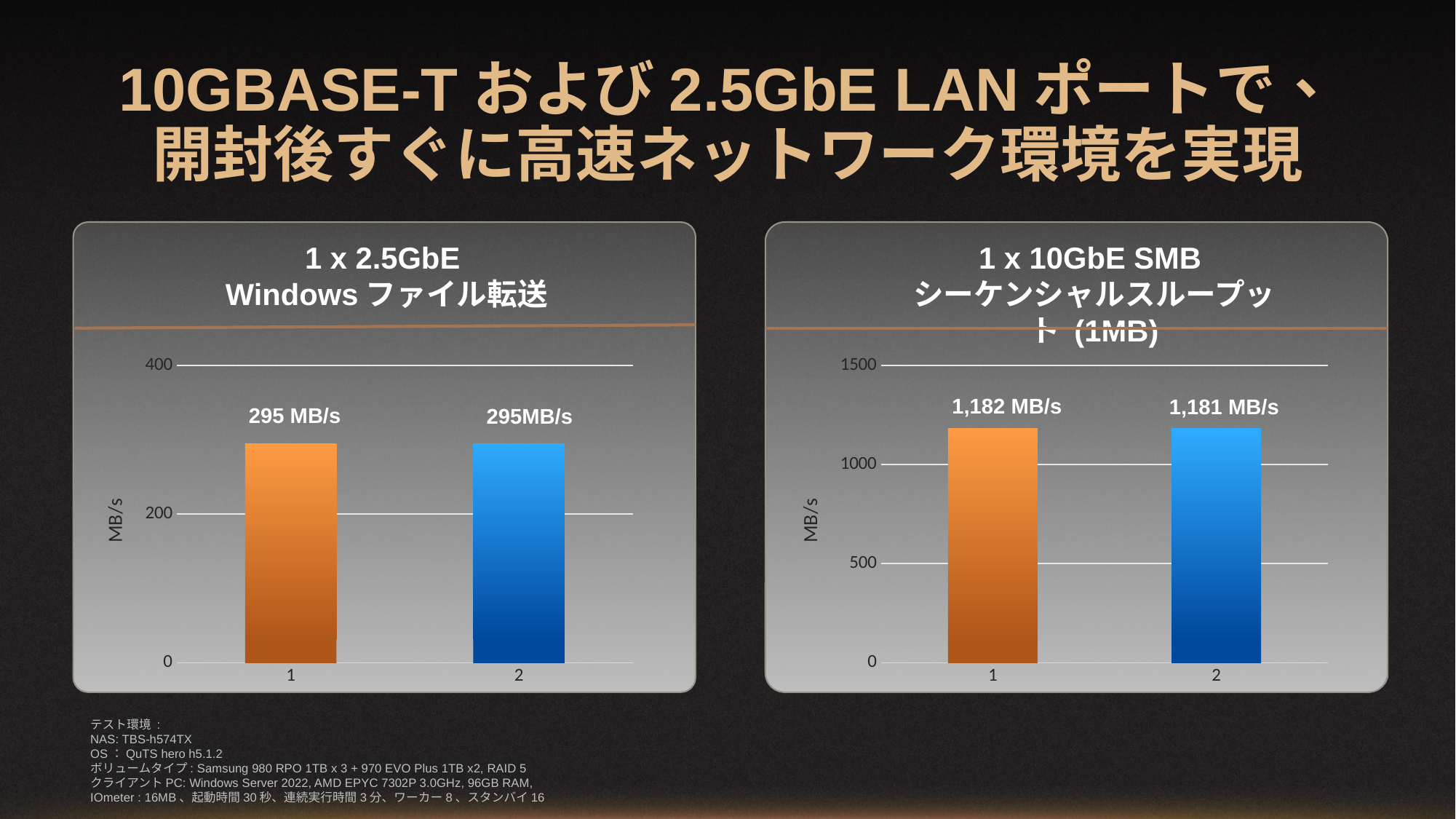

10GBASE-Tおよび2.5GbE LANポートで、
開封後すぐに高速ネットワーク環境を実現

1 x 2.5GbE
Windowsファイル転送
1 x 10GbE SMB
シーケンシャルスループット (1MB)

### Chart

| Category |  |
|---|---|

### Chart

| Category |  |
|---|---|
1,182 MB/s
1,181 MB/s
295 MB/s
295MB/s
テスト環境 : ​
NAS: TBS-h574TX
OS：QuTS hero h5.1.2
ボリュームタイプ: Samsung 980 RPO 1TB x 3 + 970 EVO Plus 1TB x2, RAID 5
クライアントPC: Windows Server 2022, AMD EPYC 7302P 3.0GHz, 96GB RAM,
IOmeter : 16MB、起動時間30秒、連続実行時間3分、ワーカー8、スタンバイ16